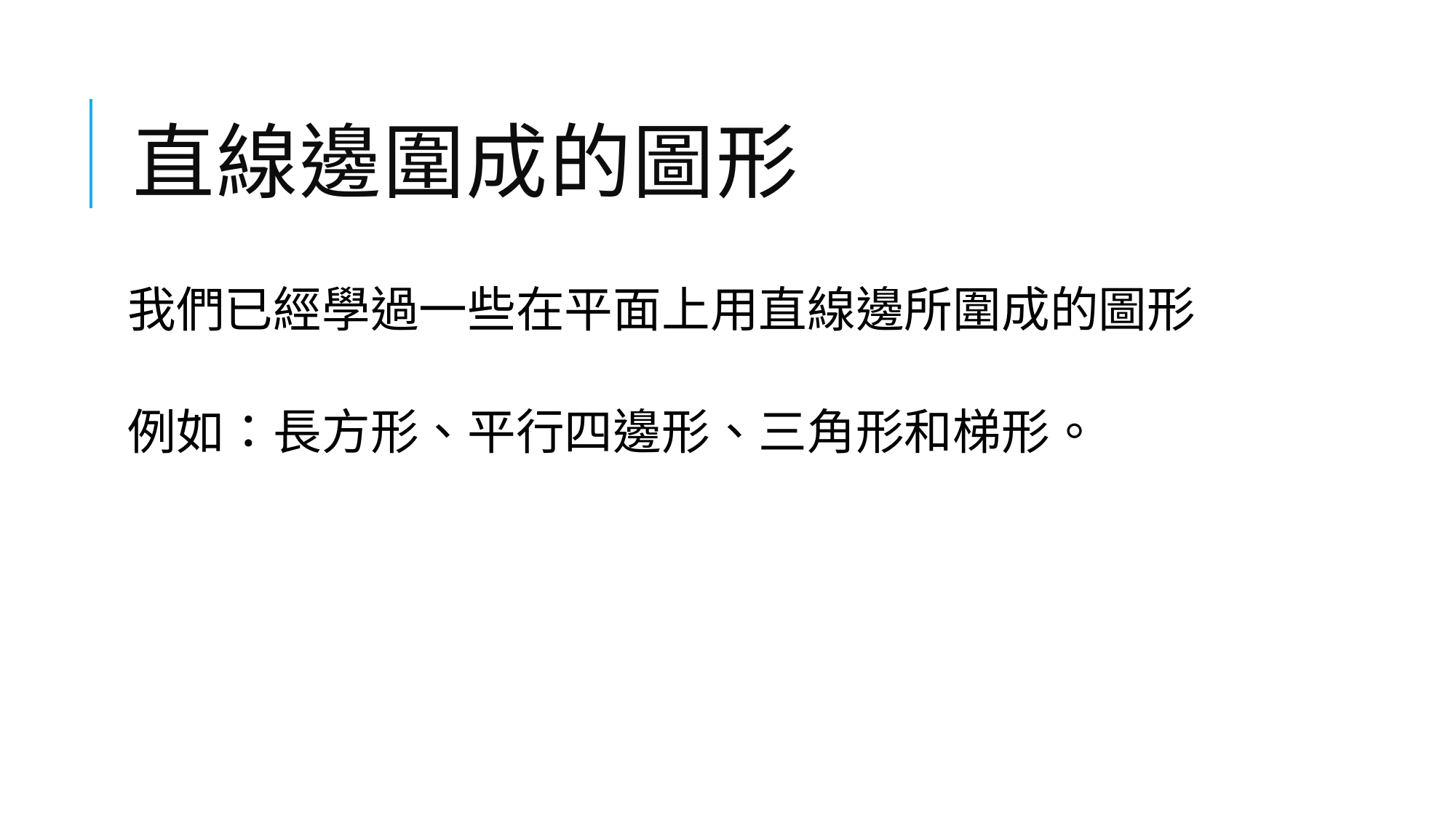

# 直線邊圍成的圖形
我們已經學過一些在平面上用直線邊所圍成的圖形

例如：長方形、平行四邊形、三角形和梯形。